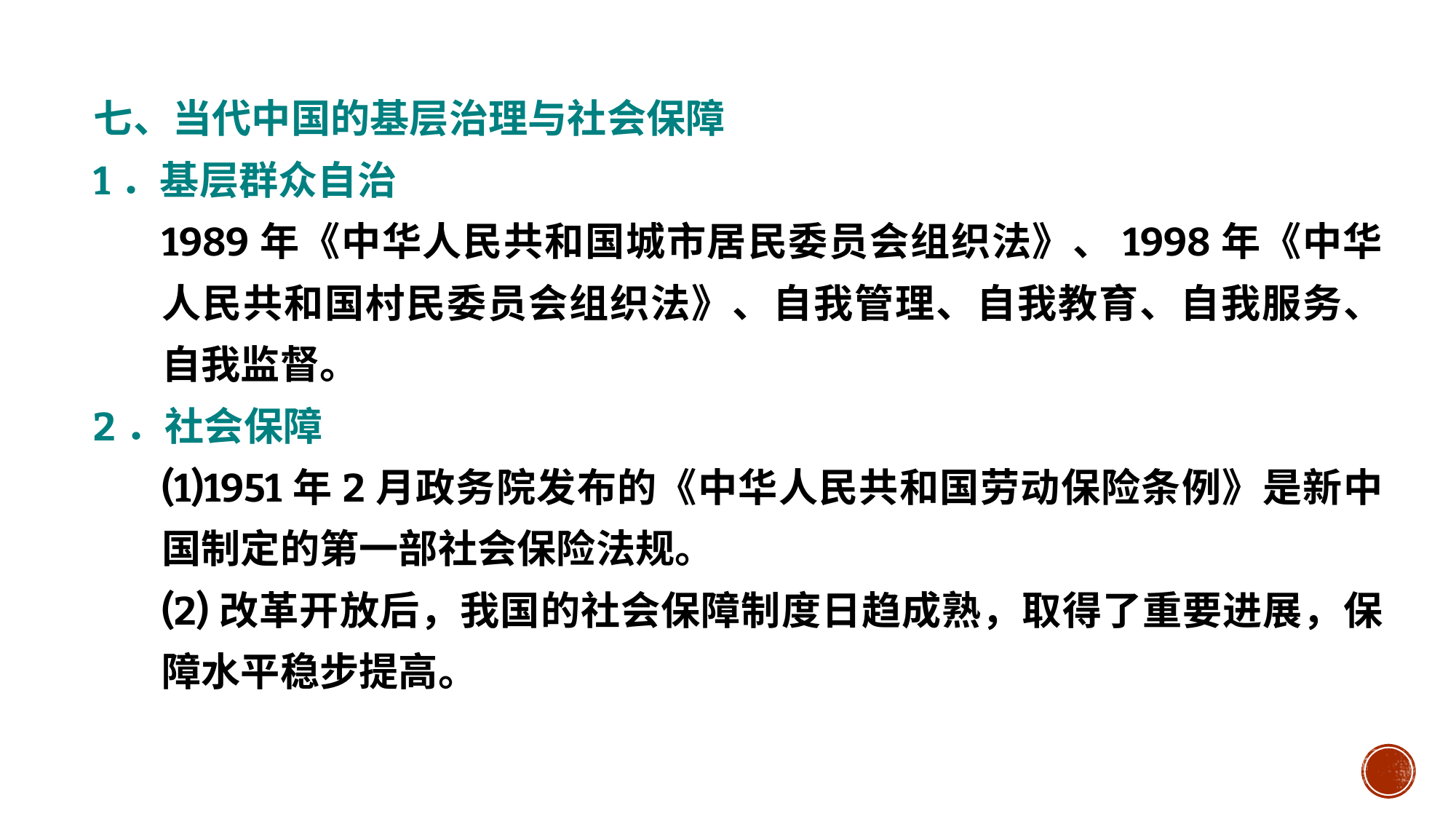

#
七、当代中国的基层治理与社会保障
1．基层群众自治
1989年《中华人民共和国城市居民委员会组织法》、1998年《中华人民共和国村民委员会组织法》、自我管理、自我教育、自我服务、自我监督。
2．社会保障
(1)1951年2月政务院发布的《中华人民共和国劳动保险条例》是新中国制定的第一部社会保险法规。
(2)改革开放后，我国的社会保障制度日趋成熟，取得了重要进展，保障水平稳步提高。